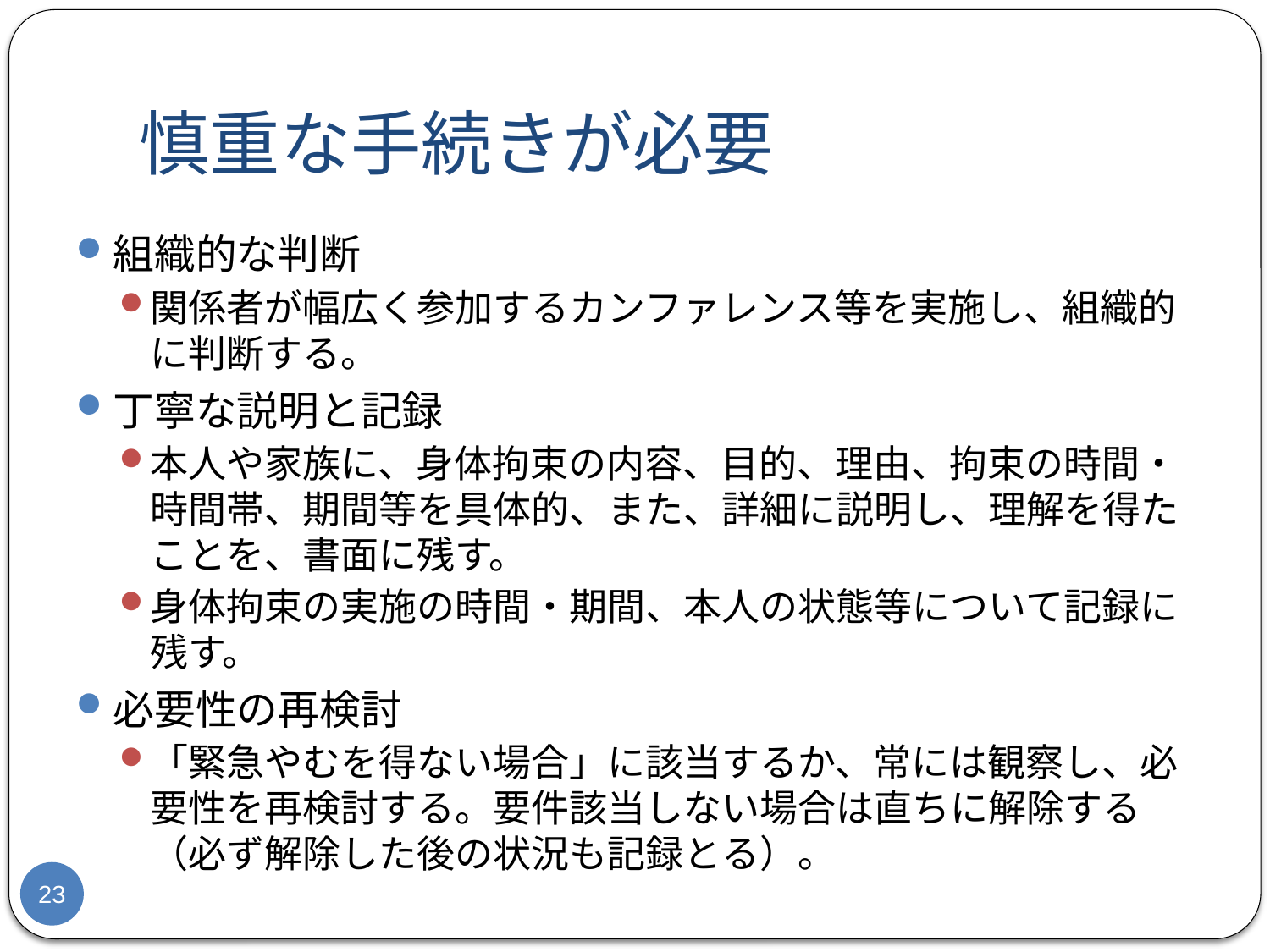

# 慎重な手続きが必要
組織的な判断
関係者が幅広く参加するカンファレンス等を実施し、組織的に判断する。
丁寧な説明と記録
本人や家族に、身体拘束の内容、目的、理由、拘束の時間・時間帯、期間等を具体的、また、詳細に説明し、理解を得たことを、書面に残す。
身体拘束の実施の時間・期間、本人の状態等について記録に残す。
必要性の再検討
「緊急やむを得ない場合」に該当するか、常には観察し、必要性を再検討する。要件該当しない場合は直ちに解除する（必ず解除した後の状況も記録とる）。
23